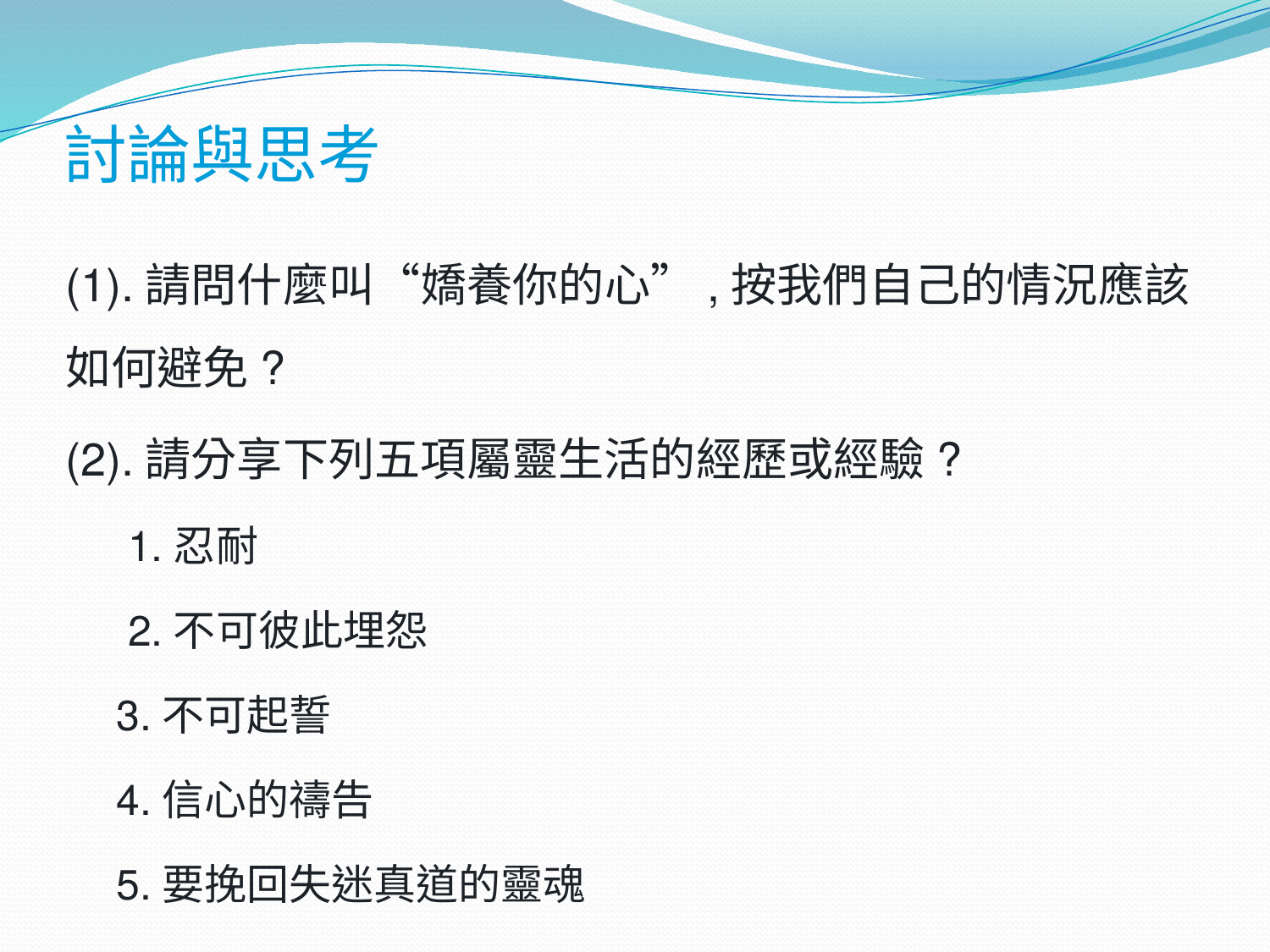

# 討論與思考
(1).請問什麼叫“嬌養你的心”,按我們自己的情況應該如何避免?
(2).請分享下列五項屬靈生活的經歷或經驗?
 1.忍耐
 2.不可彼此埋怨
3.不可起誓
4.信心的禱告
5.要挽回失迷真道的靈魂